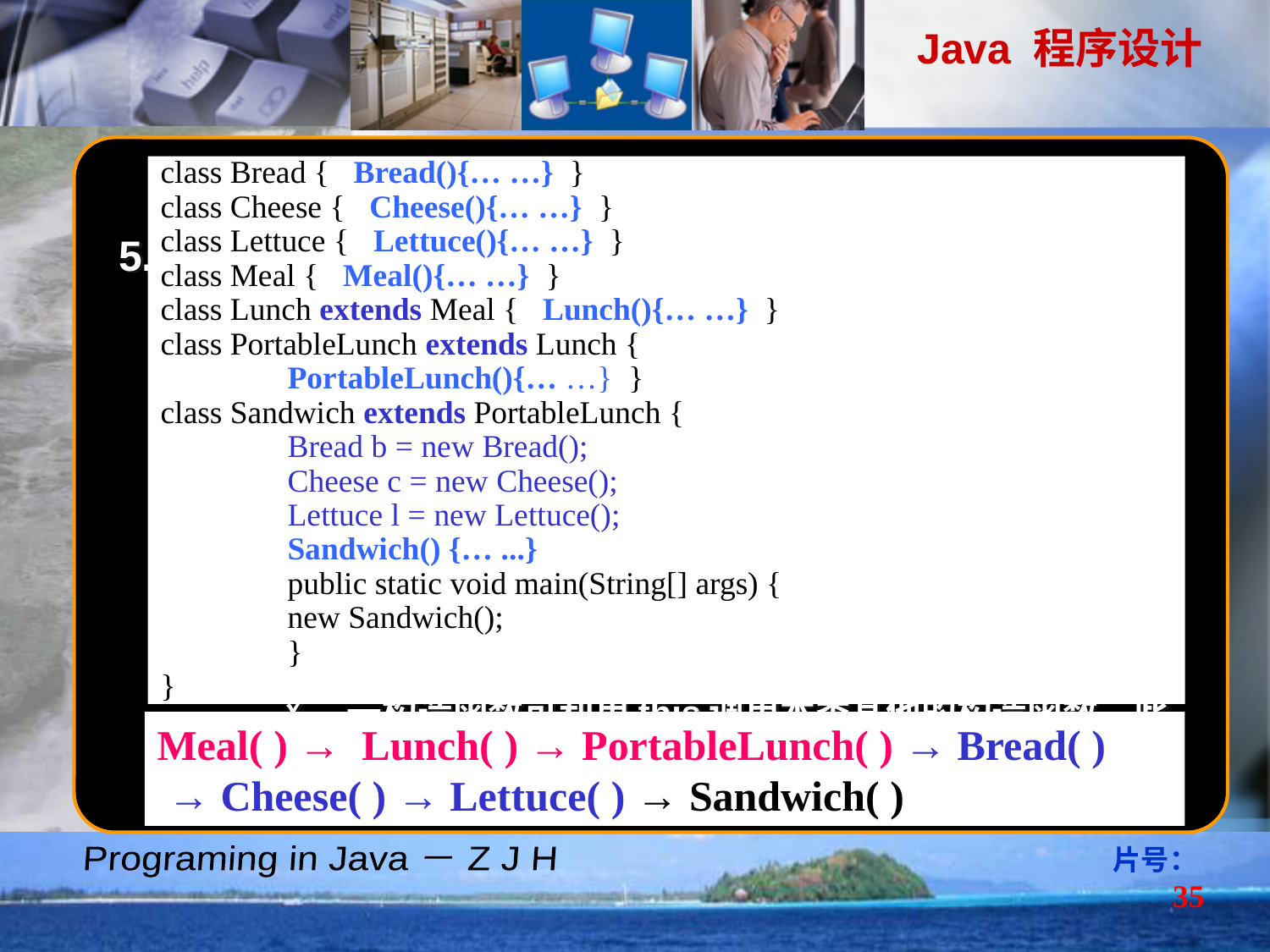

第二讲 Java语言基础与OOP思想
class Bread {   Bread(){… …}  }
class Cheese {   Cheese(){… …}  }
class Lettuce {   Lettuce(){… …}  }
class Meal {   Meal(){… …}  }
class Lunch extends Meal {   Lunch(){… …}  }
class PortableLunch extends Lunch {
	PortableLunch(){… …}  }
class Sandwich extends PortableLunch {
	Bread b = new Bread();
	Cheese c = new Cheese();
	Lettuce l = new Lettuce();
	Sandwich() {… ...}
	public static void main(String[] args) {
	new Sandwich();
	}
}
Meal( ) →  Lunch( ) → PortableLunch( ) → Bread( )
 → Cheese( ) → Lettuce( ) → Sandwich( )
Java中面向对象编程
构造函数（constructor）：
构造函数的调用顺序：
按继承顺序依次调用父类的不含参数的构造函数，直到到达本子类；
依次执行本子类成员对象的构造函数；
最后，执行本子类的构造函数。例如——
子类的构造函数定义中，如要调用父类的含参数的构造函数，需用super关键字，且该调用语句必须是子类构造函数的第一个可执行语句。
一构造函数可利用this调用本类其他的构造函数，此时this应是第一个可执行语句。
片号：35